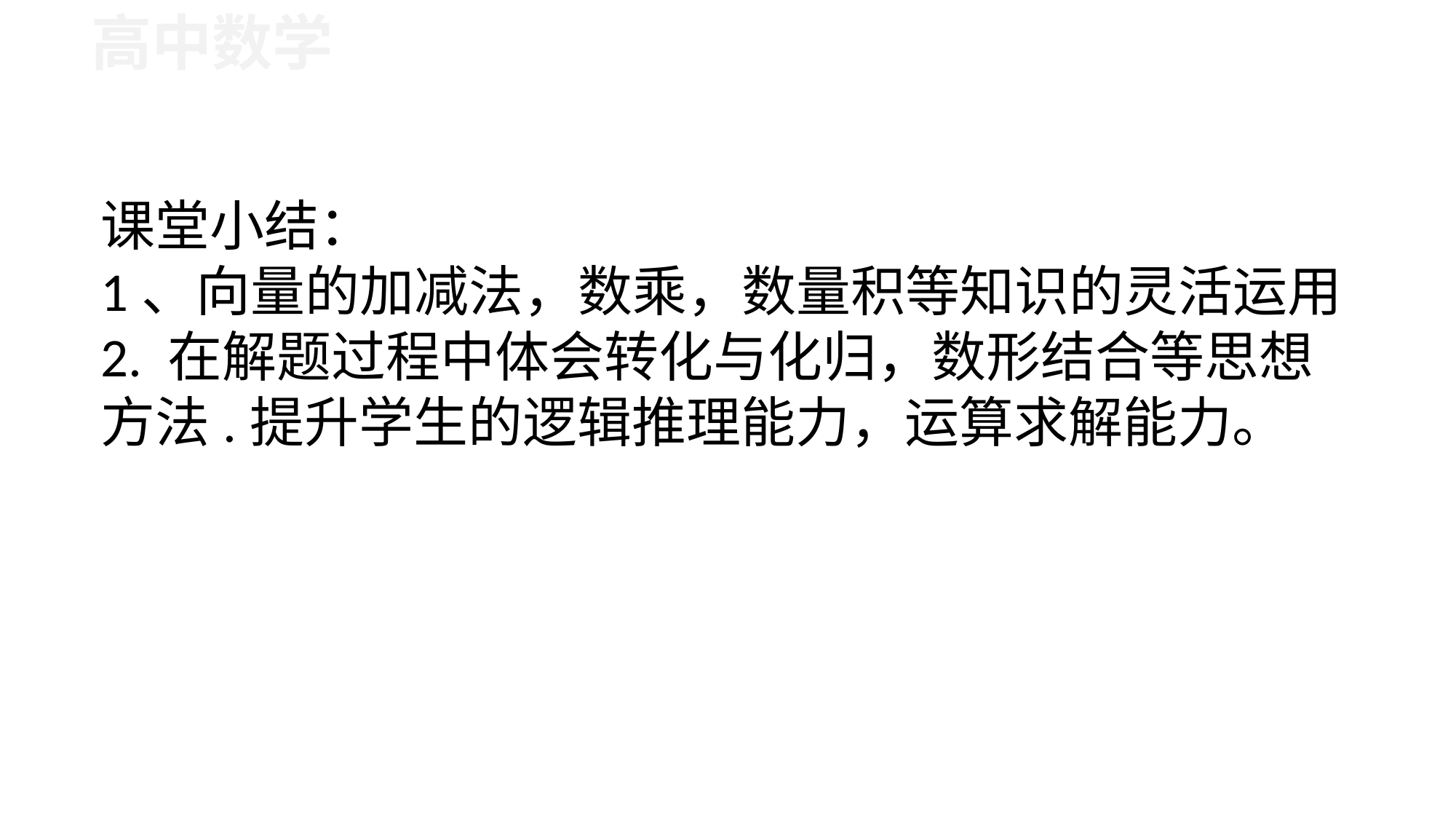

课堂小结：1、向量的加减法，数乘，数量积等知识的灵活运用2. 在解题过程中体会转化与化归，数形结合等思想方法.提升学生的逻辑推理能力，运算求解能力。